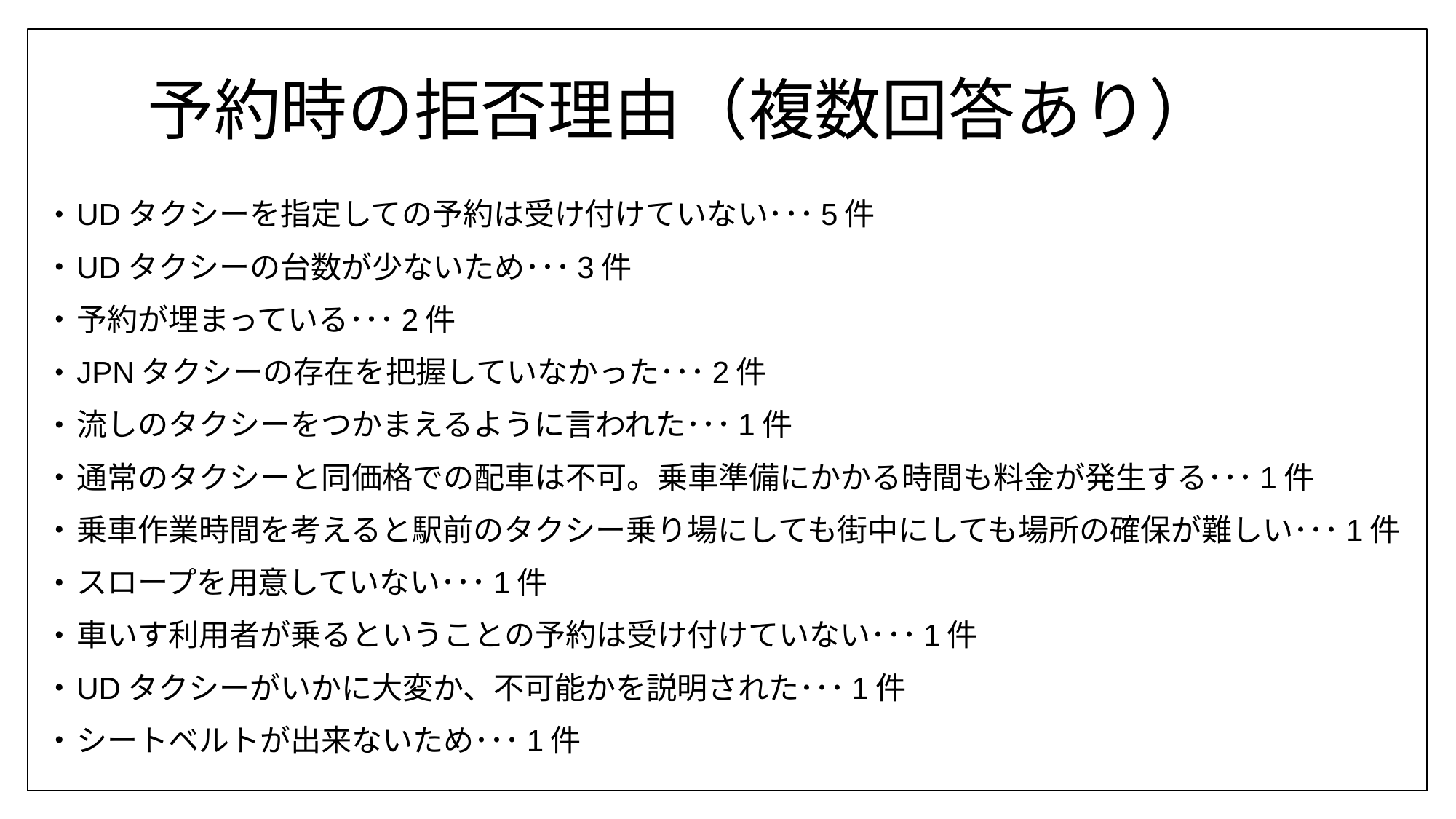

# 予約時の拒否理由（複数回答あり）
UDタクシーを指定しての予約は受け付けていない･･･5件
UDタクシーの台数が少ないため･･･3件
予約が埋まっている･･･2件
JPNタクシーの存在を把握していなかった･･･2件
流しのタクシーをつかまえるように言われた･･･1件
通常のタクシーと同価格での配車は不可。乗車準備にかかる時間も料金が発生する･･･1件
乗車作業時間を考えると駅前のタクシー乗り場にしても街中にしても場所の確保が難しい･･･1件
スロープを用意していない･･･1件
車いす利用者が乗るということの予約は受け付けていない･･･1件
UDタクシーがいかに大変か、不可能かを説明された･･･1件
シートベルトが出来ないため･･･1件